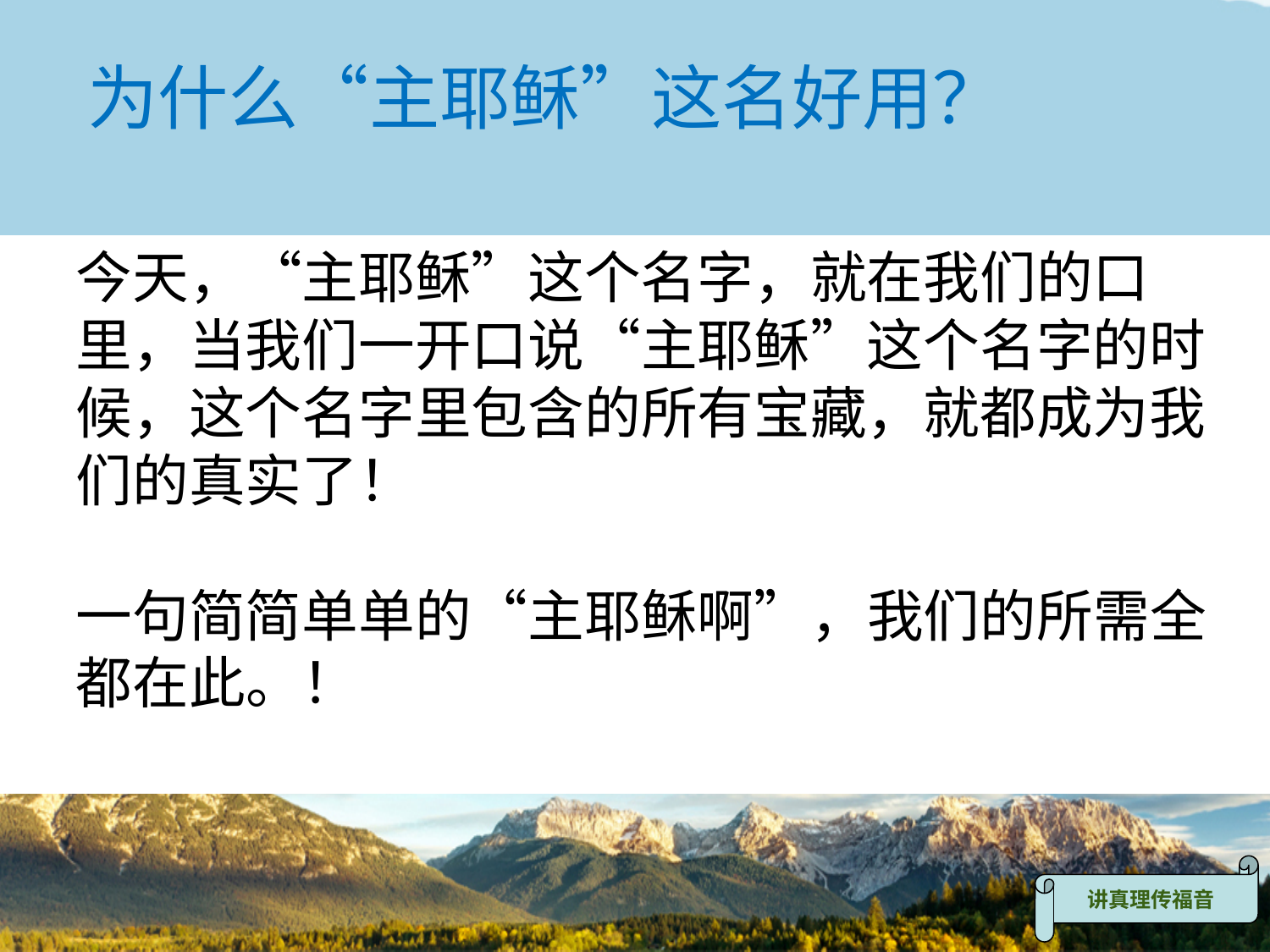

为什么“主耶稣”这名好用？
今天，“主耶稣”这个名字，就在我们的口里，当我们一开口说“主耶稣”这个名字的时候，这个名字里包含的所有宝藏，就都成为我们的真实了！

一句简简单单的“主耶稣啊”，我们的所需全都在此。！
讲真理传福音